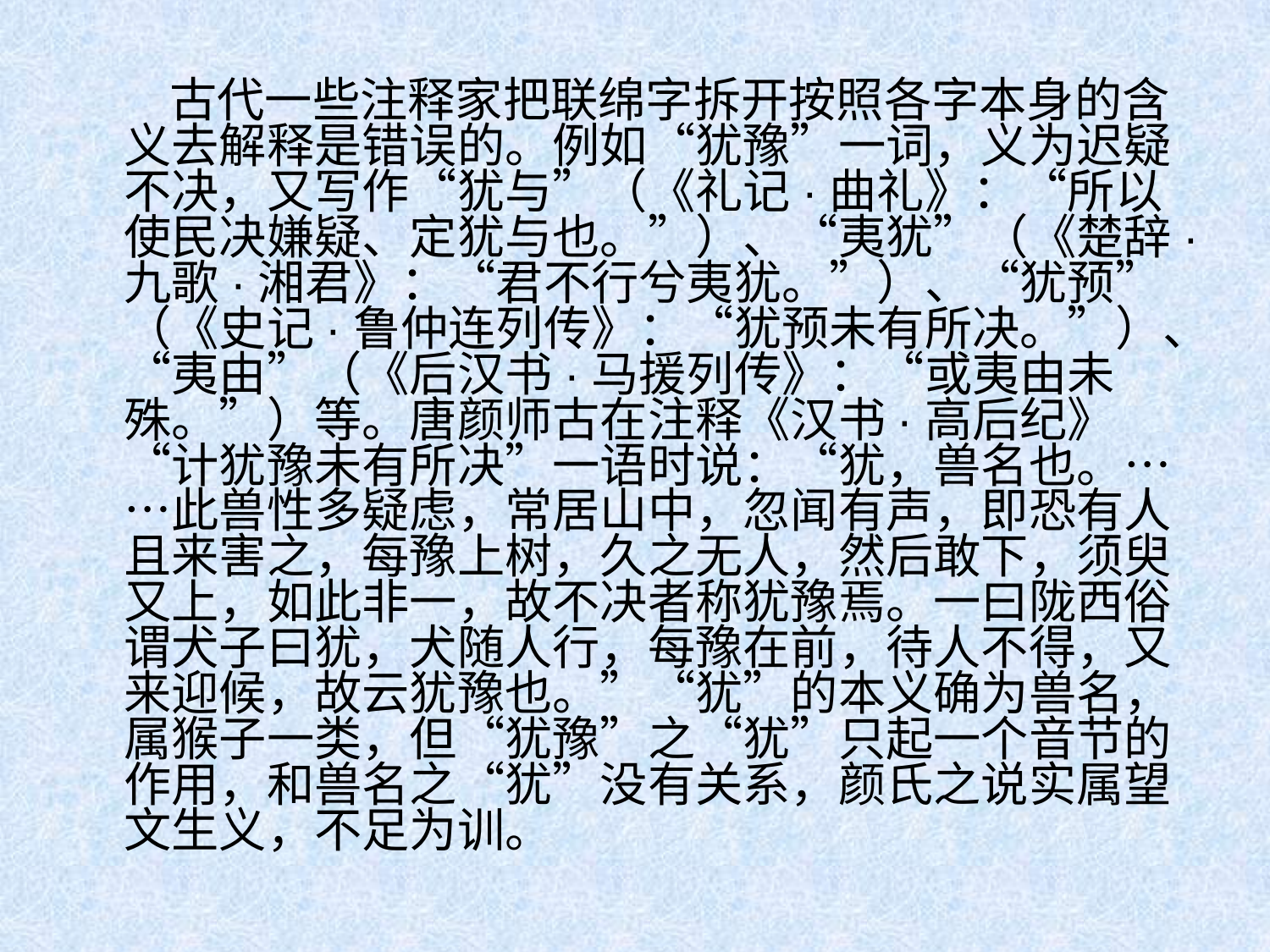

古代一些注释家把联绵字拆开按照各字本身的含义去解释是错误的。例如“犹豫”一词，义为迟疑不决，又写作“犹与”（《礼记·曲礼》：“所以使民决嫌疑、定犹与也。”）、“夷犹”（《楚辞·九歌·湘君》：“君不行兮夷犹。”）、“犹预”（《史记·鲁仲连列传》：“犹预未有所决。”）、“夷由”（《后汉书·马援列传》：“或夷由未殊。”）等。唐颜师古在注释《汉书·高后纪》“计犹豫未有所决”一语时说：“犹，兽名也。……此兽性多疑虑，常居山中，忽闻有声，即恐有人且来害之，每豫上树，久之无人，然后敢下，须臾又上，如此非一，故不决者称犹豫焉。一曰陇西俗谓犬子曰犹，犬随人行，每豫在前，待人不得，又来迎候，故云犹豫也。”“犹”的本义确为兽名，属猴子一类，但“犹豫”之“犹”只起一个音节的作用，和兽名之“犹”没有关系，颜氏之说实属望文生义，不足为训。